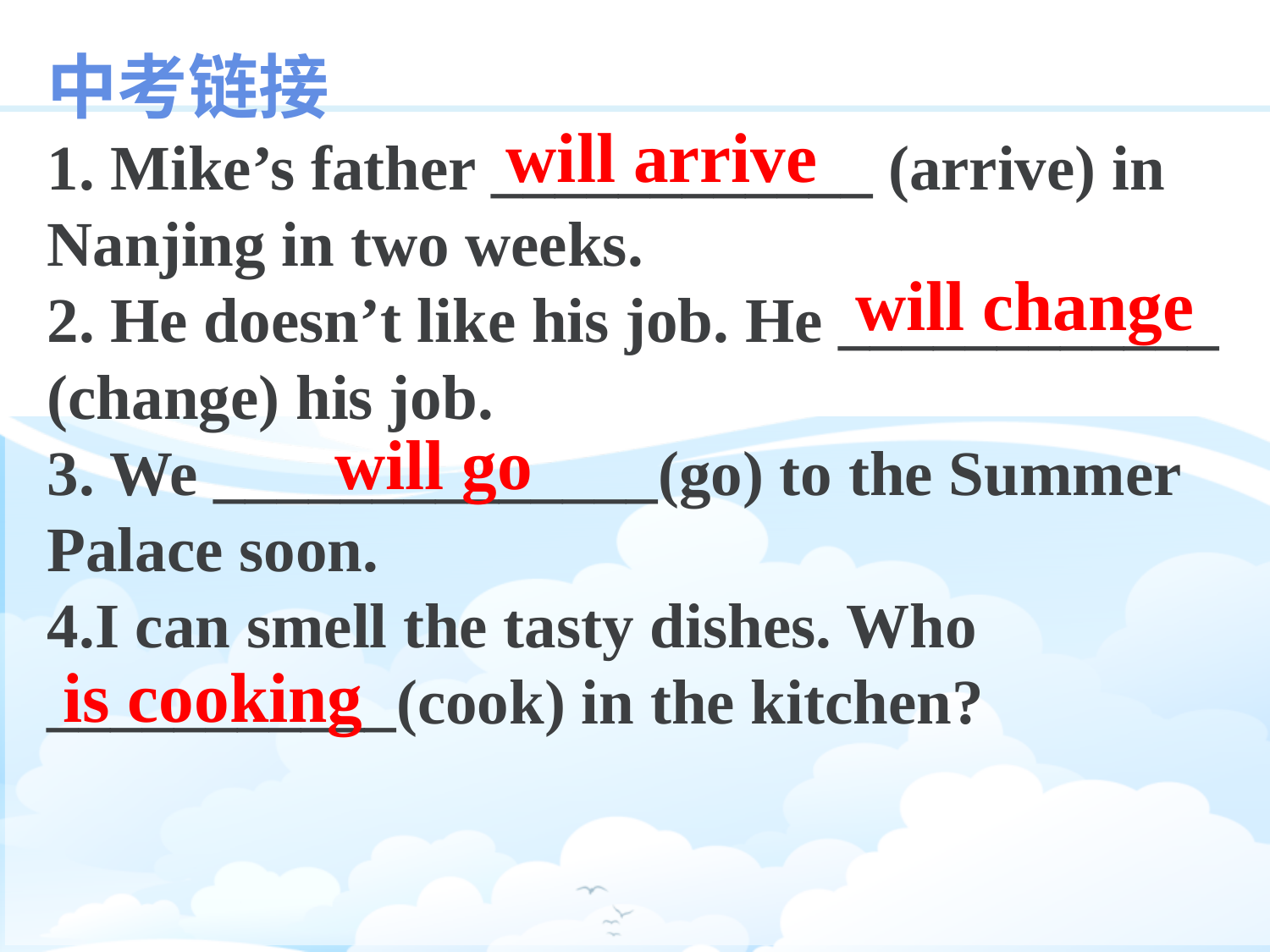

中考链接
1. Mike’s father ____________ (arrive) in Nanjing in two weeks.
2. He doesn’t like his job. He ____________ (change) his job.
3. We ______________(go) to the Summer Palace soon.
4.I can smell the tasty dishes. Who ___________(cook) in the kitchen?

 will arrive
 will change

 will go
is cooking